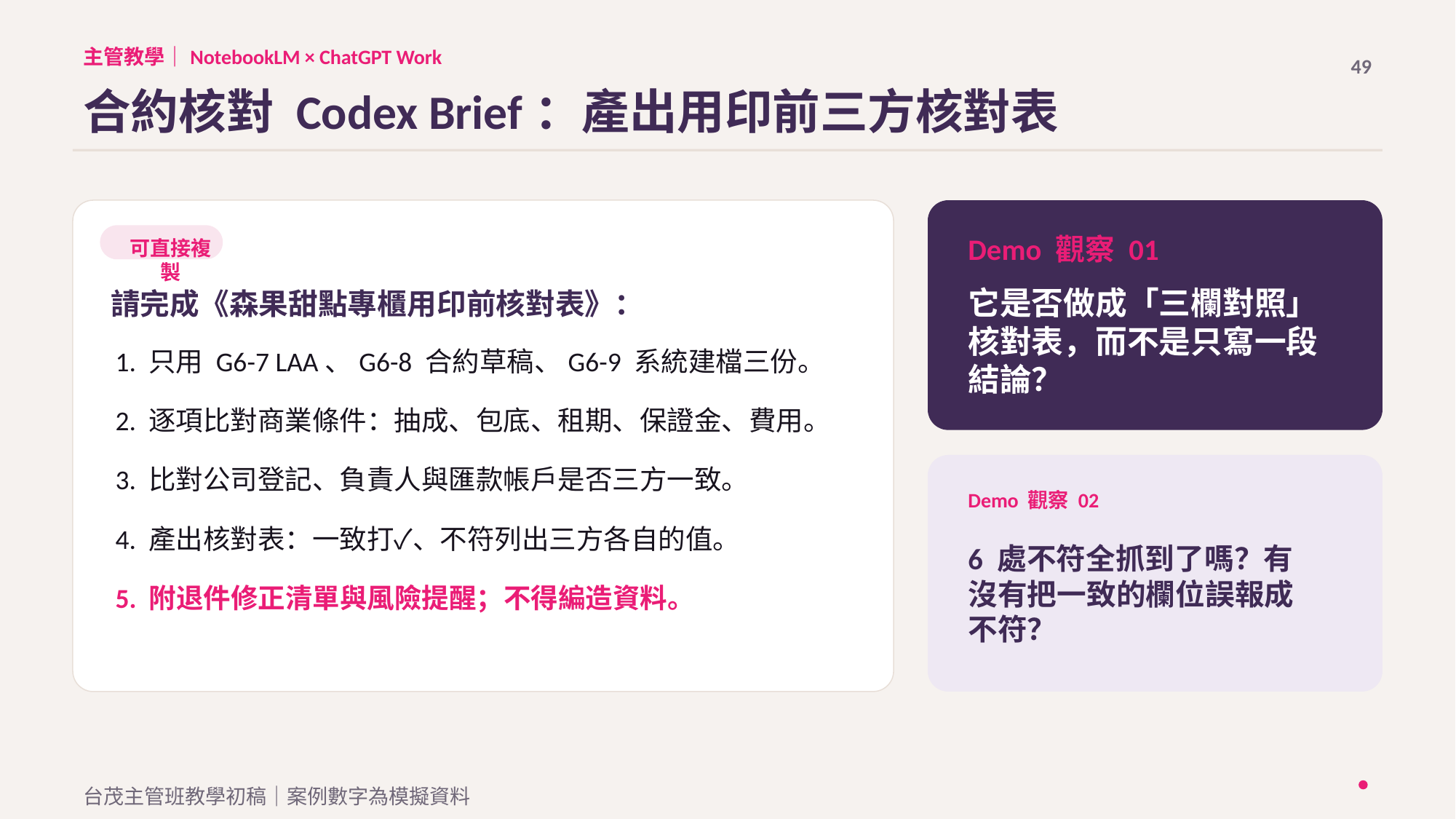

主管教學｜NotebookLM × ChatGPT Work
49
合約核對 Codex Brief：產出用印前三方核對表

Demo 觀察 01
可直接複製
它是否做成「三欄對照」核對表，而不是只寫一段結論？
請完成《森果甜點專櫃用印前核對表》：
1. 只用 G6-7 LAA、G6-8 合約草稿、G6-9 系統建檔三份。
2. 逐項比對商業條件：抽成、包底、租期、保證金、費用。

3. 比對公司登記、負責人與匯款帳戶是否三方一致。
Demo 觀察 02
4. 產出核對表：一致打✓、不符列出三方各自的值。
6 處不符全抓到了嗎？有沒有把一致的欄位誤報成不符？
5. 附退件修正清單與風險提醒；不得編造資料。
台茂主管班教學初稿｜案例數字為模擬資料